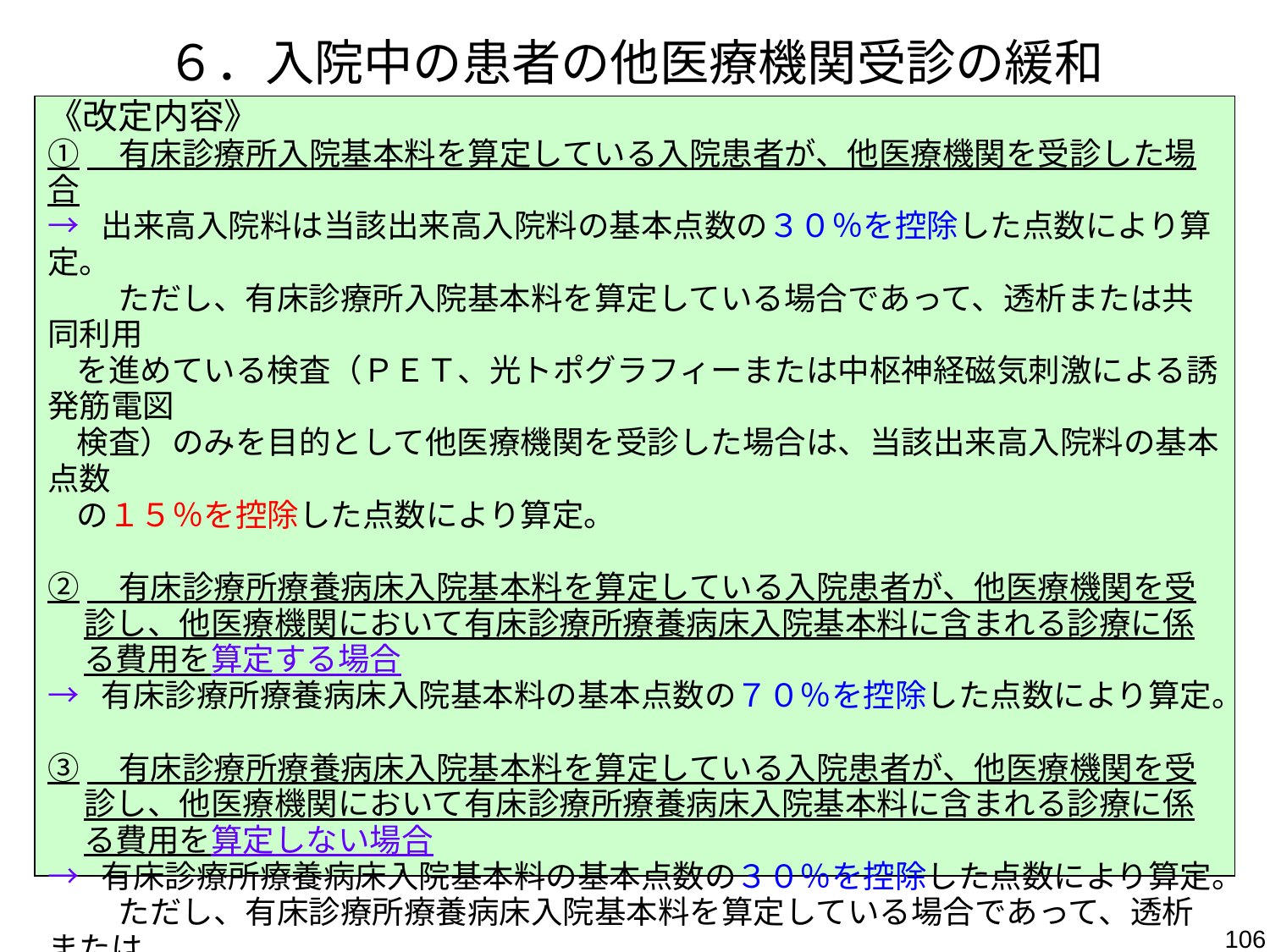

６．入院中の患者の他医療機関受診の緩和
《改定内容》
①　有床診療所入院基本料を算定している入院患者が、他医療機関を受診した場合
→  出来高入院料は当該出来高入院料の基本点数の３０％を控除した点数により算定。
　　 ただし、有床診療所入院基本料を算定している場合であって、透析または共同利用
   を進めている検査（ＰＥＴ、光トポグラフィーまたは中枢神経磁気刺激による誘発筋電図
   検査）のみを目的として他医療機関を受診した場合は、当該出来高入院料の基本点数
   の１５％を控除した点数により算定。

②　有床診療所療養病床入院基本料を算定している入院患者が、他医療機関を受診し、他医療機関において有床診療所療養病床入院基本料に含まれる診療に係る費用を算定する場合
→  有床診療所療養病床入院基本料の基本点数の７０％を控除した点数により算定。

③　有床診療所療養病床入院基本料を算定している入院患者が、他医療機関を受診し、他医療機関において有床診療所療養病床入院基本料に含まれる診療に係る費用を算定しない場合
→  有床診療所療養病床入院基本料の基本点数の３０％を控除した点数により算定。
　　 ただし、有床診療所療養病床入院基本料を算定している場合であって、透析または
   共同利用を進めている検査（ＰＥＴ、光トポグラフィーまたは中枢神経磁気刺激による誘
   発筋電図検査）のみを目的として他医療機関を受診した場合は、当該有床診療所療養
   病床入院基本料の基本点数の１５％を控除した点数により算定。

106